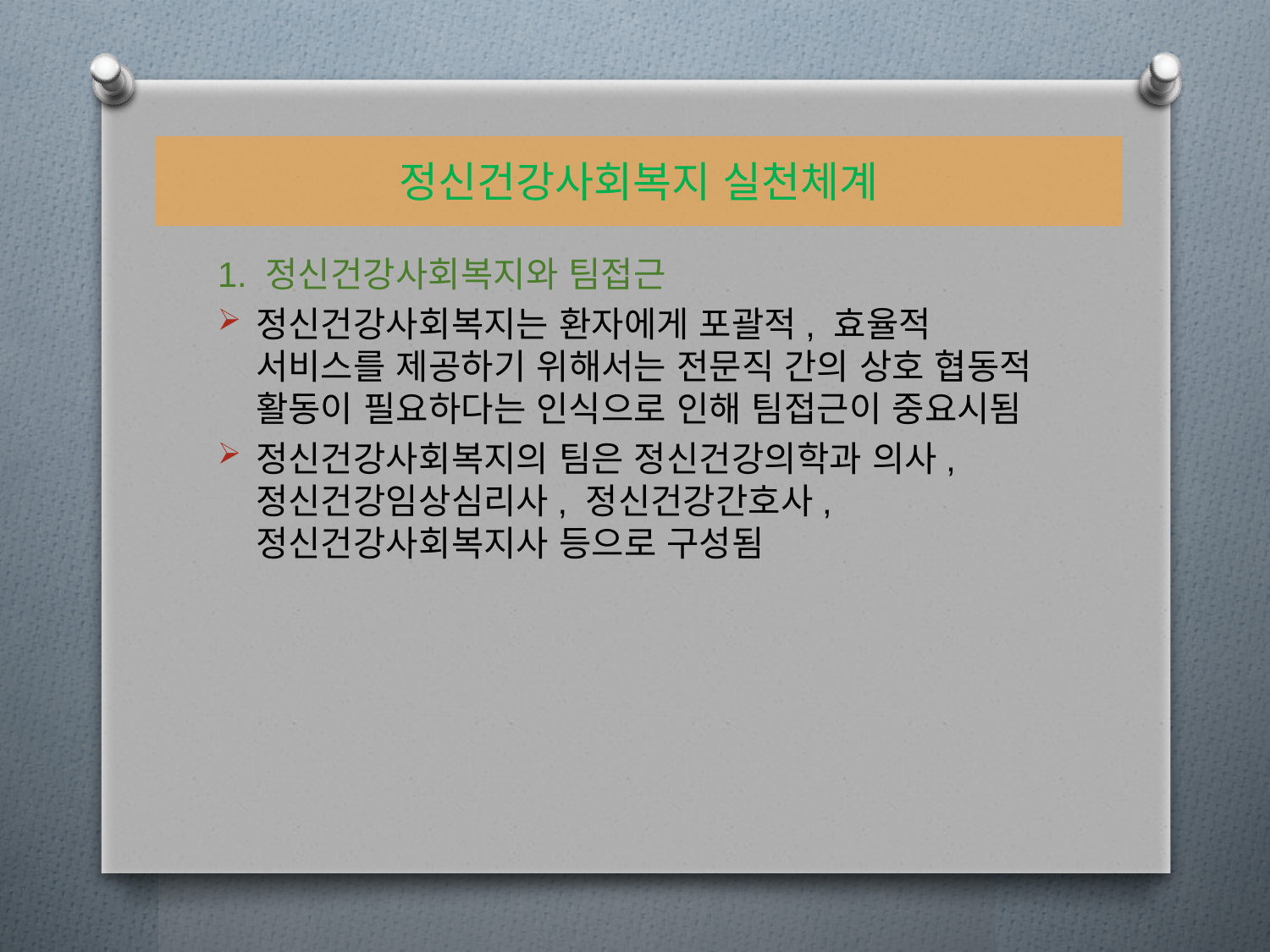

# 정신건강사회복지 실천체계
1. 정신건강사회복지와 팀접근
정신건강사회복지는 환자에게 포괄적, 효율적 서비스를 제공하기 위해서는 전문직 간의 상호 협동적 활동이 필요하다는 인식으로 인해 팀접근이 중요시됨
정신건강사회복지의 팀은 정신건강의학과 의사, 정신건강임상심리사, 정신건강간호사, 정신건강사회복지사 등으로 구성됨